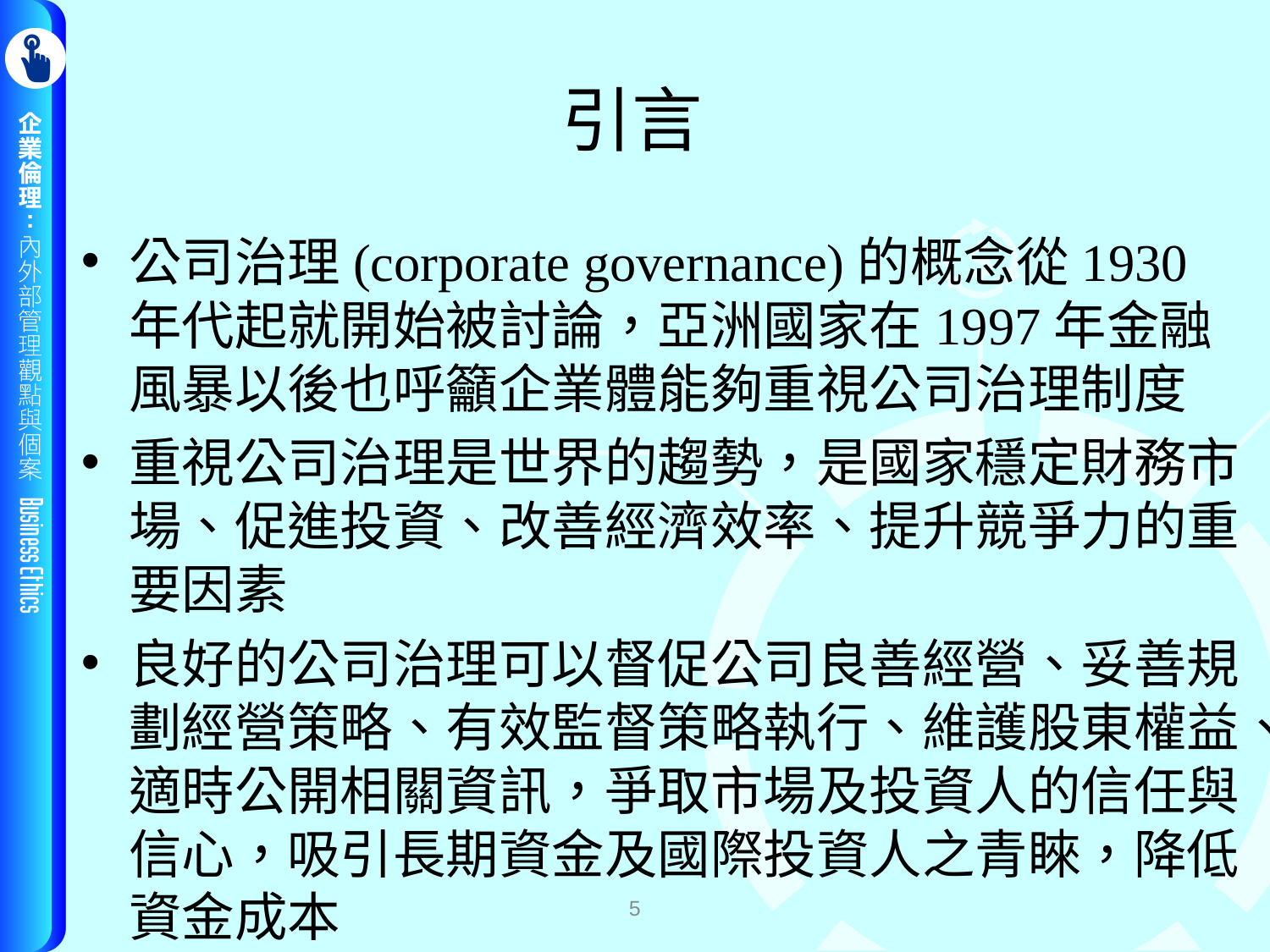

# 引言
公司治理(corporate governance)的概念從1930年代起就開始被討論，亞洲國家在1997年金融風暴以後也呼籲企業體能夠重視公司治理制度
重視公司治理是世界的趨勢，是國家穩定財務市場、促進投資、改善經濟效率、提升競爭力的重要因素
良好的公司治理可以督促公司良善經營、妥善規劃經營策略、有效監督策略執行、維護股東權益、適時公開相關資訊，爭取市場及投資人的信任與信心，吸引長期資金及國際投資人之青睞，降低資金成本
5